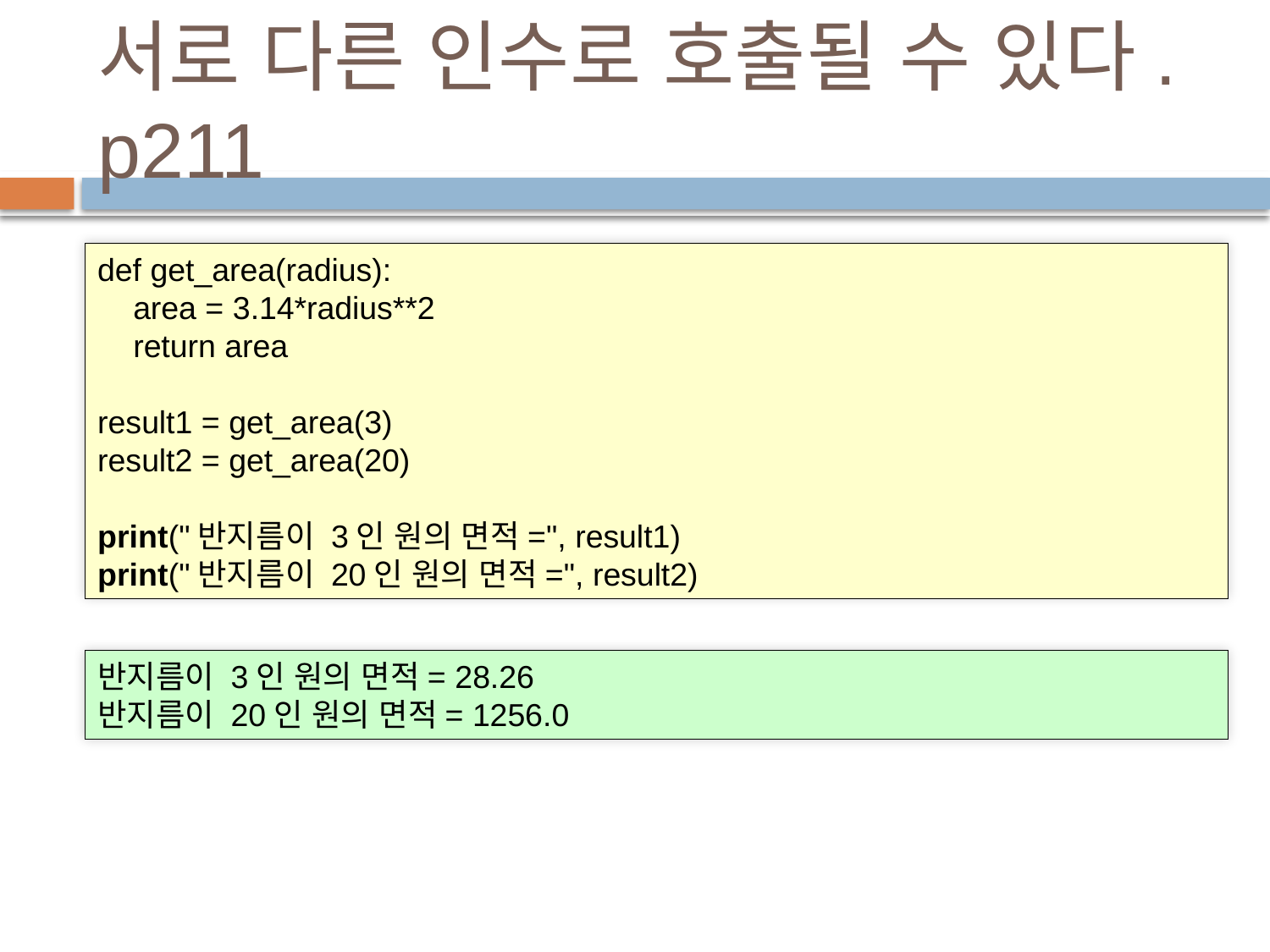

# 서로 다른 인수로 호출될 수 있다. p211
def get_area(radius):
    area = 3.14*radius**2
    return area

result1 = get_area(3)
result2 = get_area(20)

print("반지름이 3인 원의 면적=", result1)
print("반지름이 20인 원의 면적=", result2)
반지름이 3인 원의 면적= 28.26
반지름이 20인 원의 면적= 1256.0